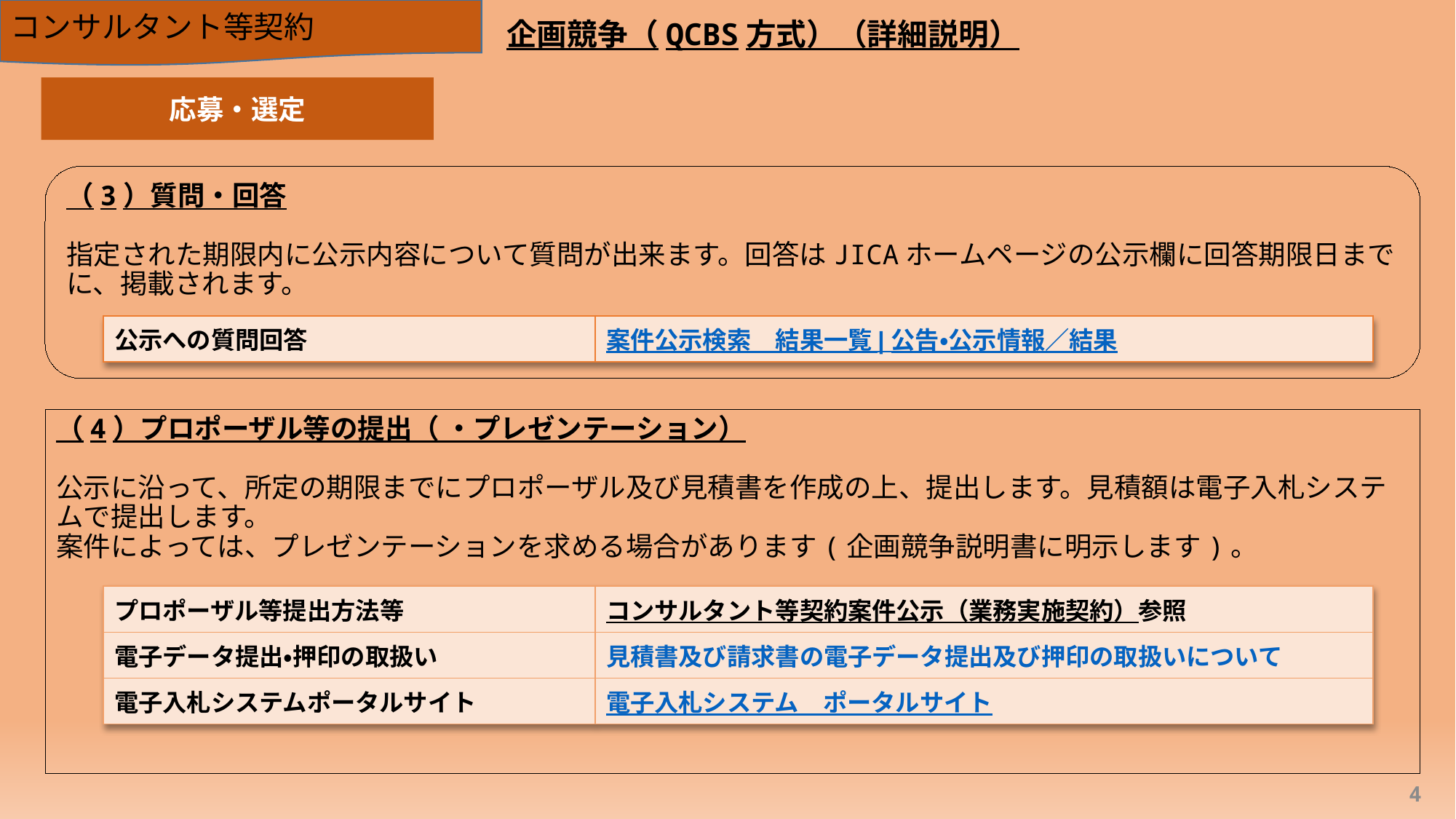

コンサルタント等契約
企画競争（QCBS方式）（詳細説明）
応募・選定
（3）質問・回答
指定された期限内に公示内容について質問が出来ます。回答はJICAホームページの公示欄に回答期限日までに、掲載されます。

| 公示への質問回答 | 案件公示検索　結果一覧 | 公告・公示情報／結果 |
| --- | --- |
# （4）プロポーザル等の提出（ ・プレゼンテーション） 公示に沿って、所定の期限までにプロポーザル及び見積書を作成の上、提出します。見積額は電子入札システムで提出します。 案件によっては、プレゼンテーションを求める場合があります(企画競争説明書に明示します)。
| プロポーザル等提出方法等 | コンサルタント等契約案件公示（業務実施契約）参照 |
| --- | --- |
| 電子データ提出・押印の取扱い | 見積書及び請求書の電子データ提出及び押印の取扱いについて |
| 電子入札システムポータルサイト | 電子入札システム　ポータルサイト |
4